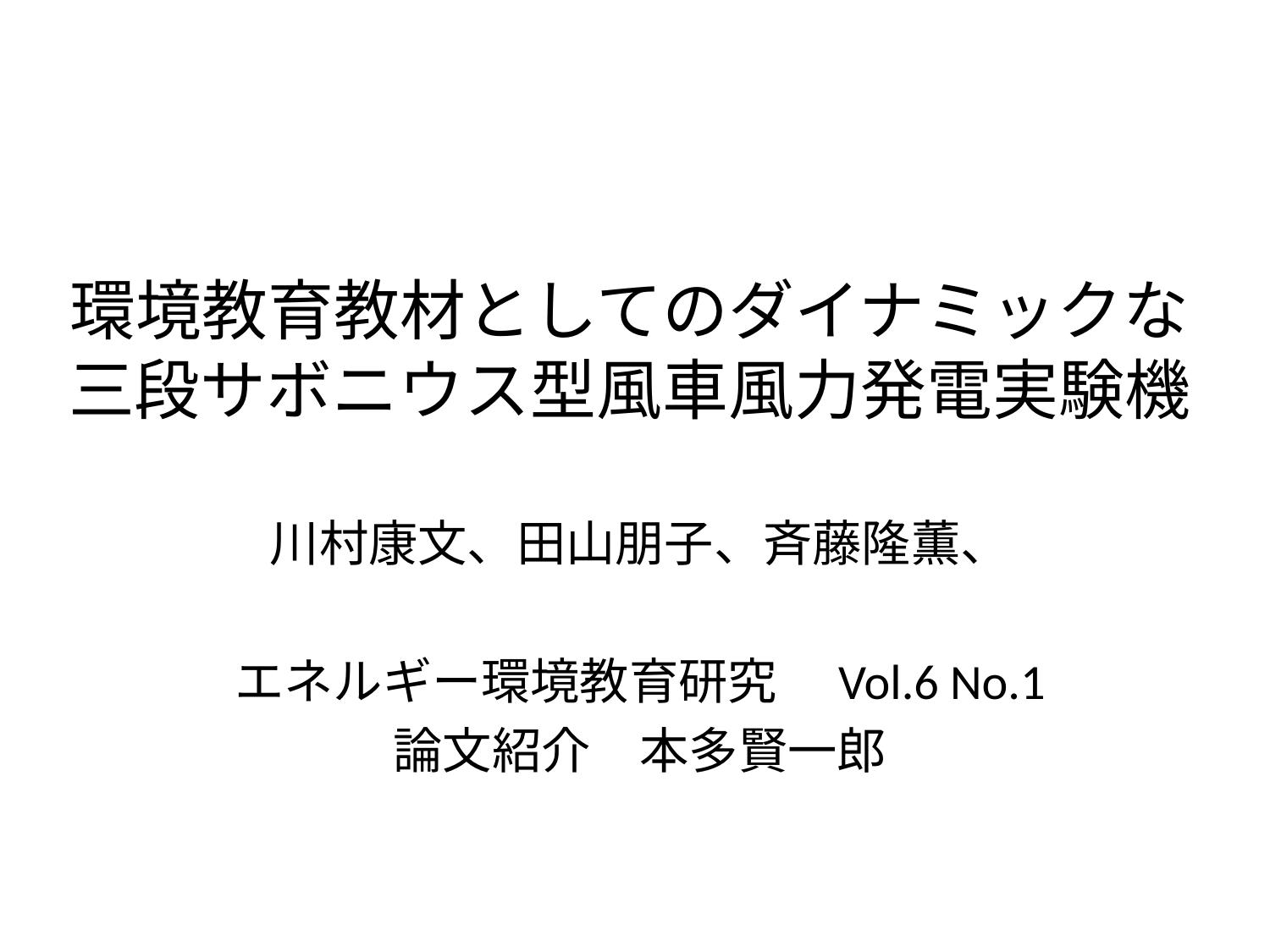

# 環境教育教材としてのダイナミックな 三段サボニウス型風車風力発電実験機
川村康文、田山朋子、斉藤隆薫、

エネルギー環境教育研究　Vol.6 No.1
論文紹介　本多賢一郎